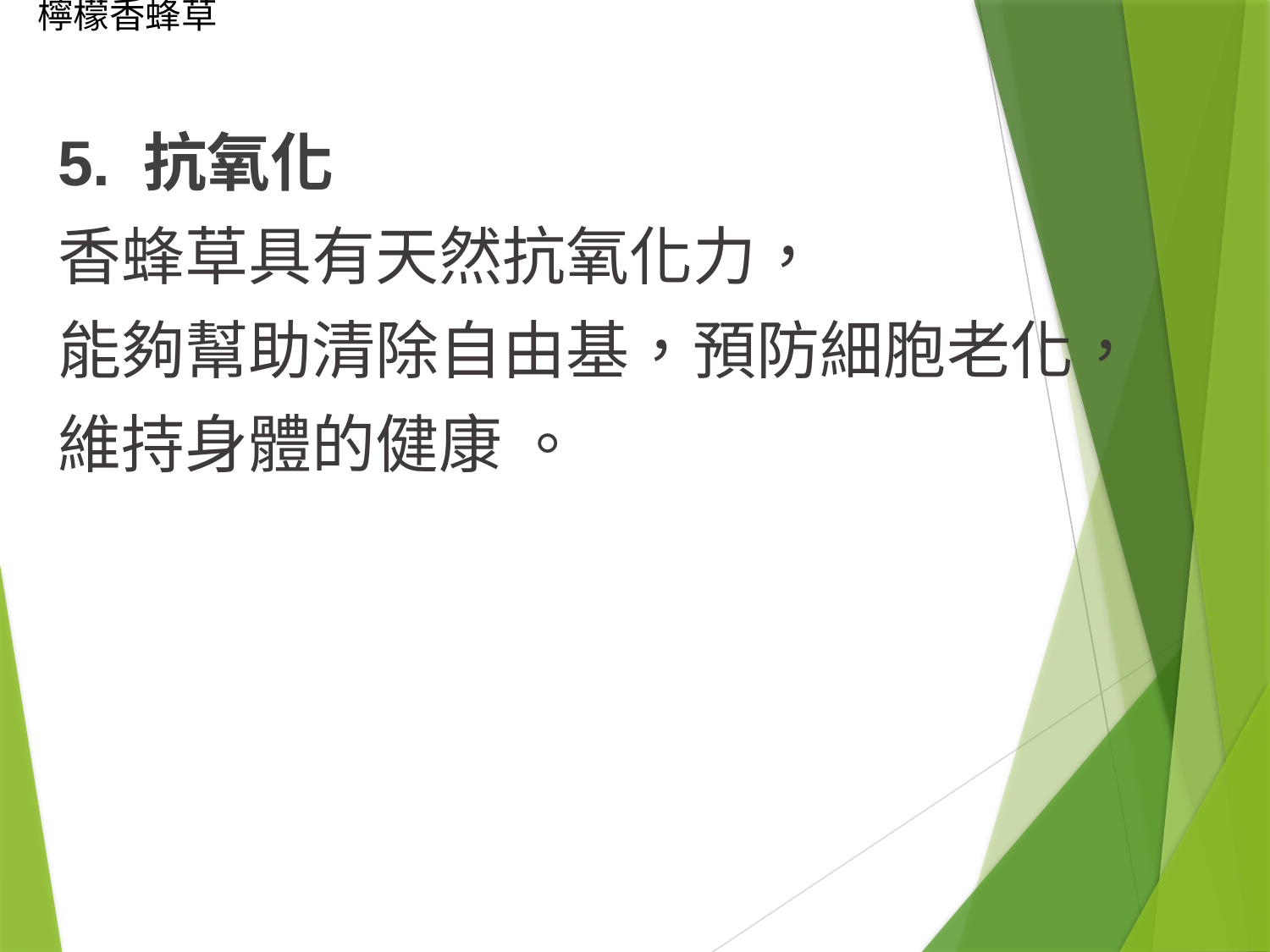

# 檸檬香蜂草
5. 抗氧化
香蜂草具有天然抗氧化力，
能夠幫助清除自由基，預防細胞老化，
維持身體的健康 。